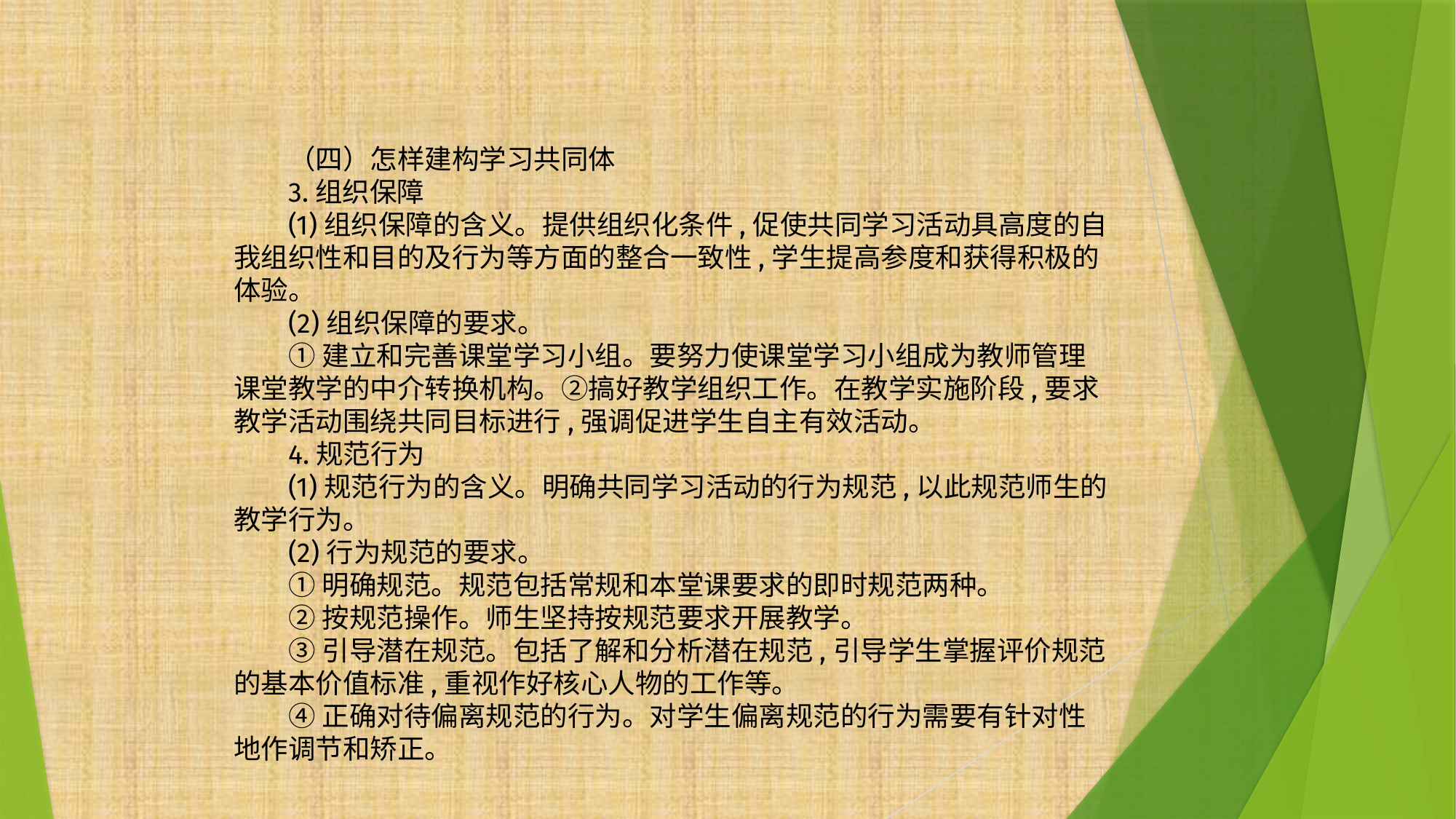

（四）怎样建构学习共同体
3.组织保障
(1)组织保障的含义。提供组织化条件,促使共同学习活动具高度的自我组织性和目的及行为等方面的整合一致性,学生提高参度和获得积极的体验。
(2)组织保障的要求。
①建立和完善课堂学习小组。要努力使课堂学习小组成为教师管理课堂教学的中介转换机构。②搞好教学组织工作。在教学实施阶段,要求教学活动围绕共同目标进行,强调促进学生自主有效活动。
4.规范行为
(1)规范行为的含义。明确共同学习活动的行为规范,以此规范师生的教学行为。
(2)行为规范的要求。
①明确规范。规范包括常规和本堂课要求的即时规范两种。
②按规范操作。师生坚持按规范要求开展教学。
③引导潜在规范。包括了解和分析潜在规范,引导学生掌握评价规范的基本价值标准,重视作好核心人物的工作等。
④正确对待偏离规范的行为。对学生偏离规范的行为需要有针对性地作调节和矫正。